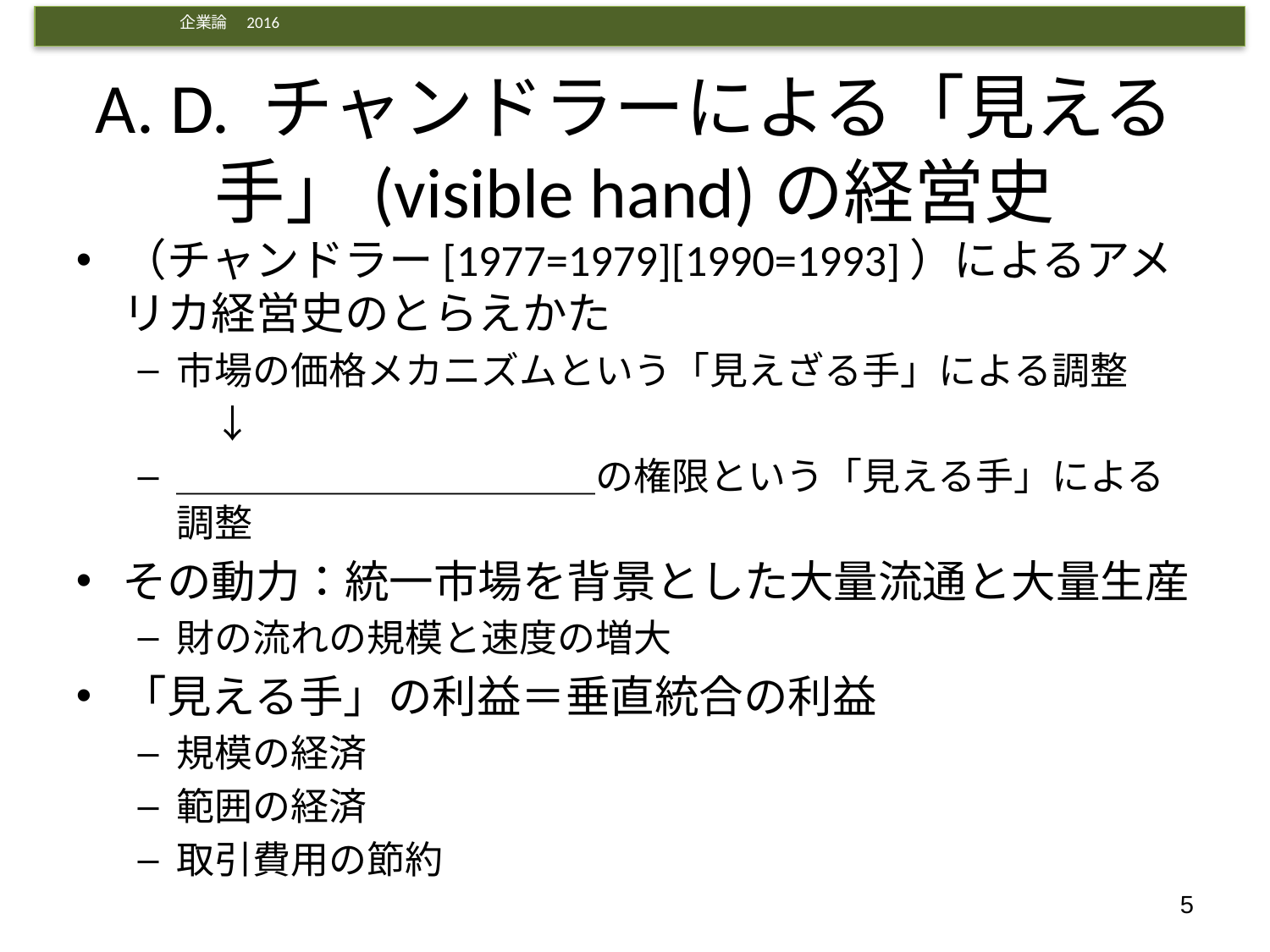

# A. D. チャンドラーによる「見える手」(visible hand)の経営史
（チャンドラー[1977=1979][1990=1993]）によるアメリカ経営史のとらえかた
市場の価格メカニズムという「見えざる手」による調整
　　↓
＿＿＿＿＿＿＿＿＿＿＿の権限という「見える手」による調整
その動力：統一市場を背景とした大量流通と大量生産
財の流れの規模と速度の増大
「見える手」の利益＝垂直統合の利益
規模の経済
範囲の経済
取引費用の節約
5